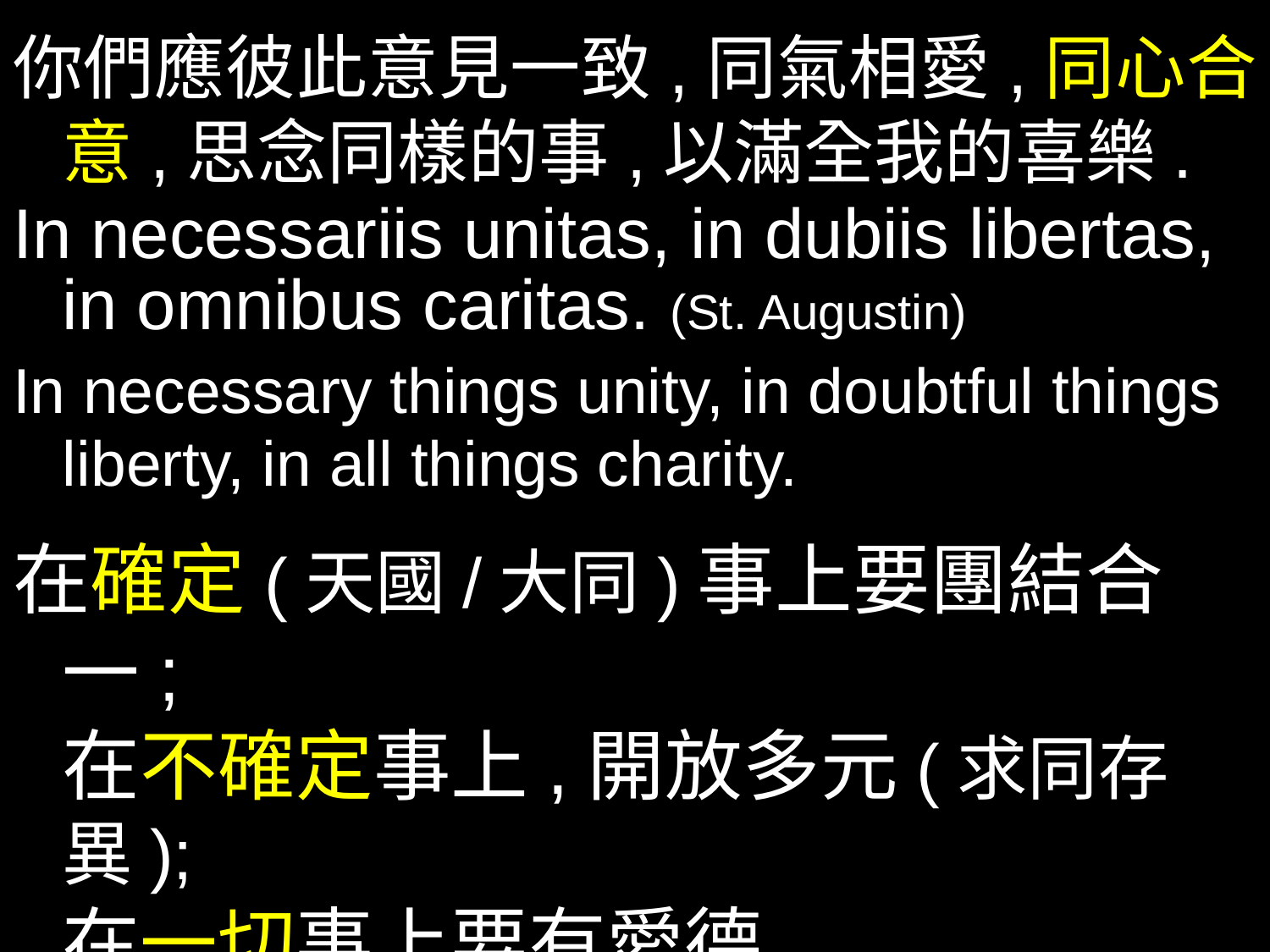

你們應彼此意見一致,同氣相愛,同心合意,思念同樣的事,以滿全我的喜樂.
In necessariis unitas, in dubiis libertas, in omnibus caritas. (St. Augustin)
In necessary things unity, in doubtful things liberty, in all things charity.
在確定(天國/大同)事上要團結合一;
在不確定事上,開放多元(求同存異);
在一切事上要有愛德.,